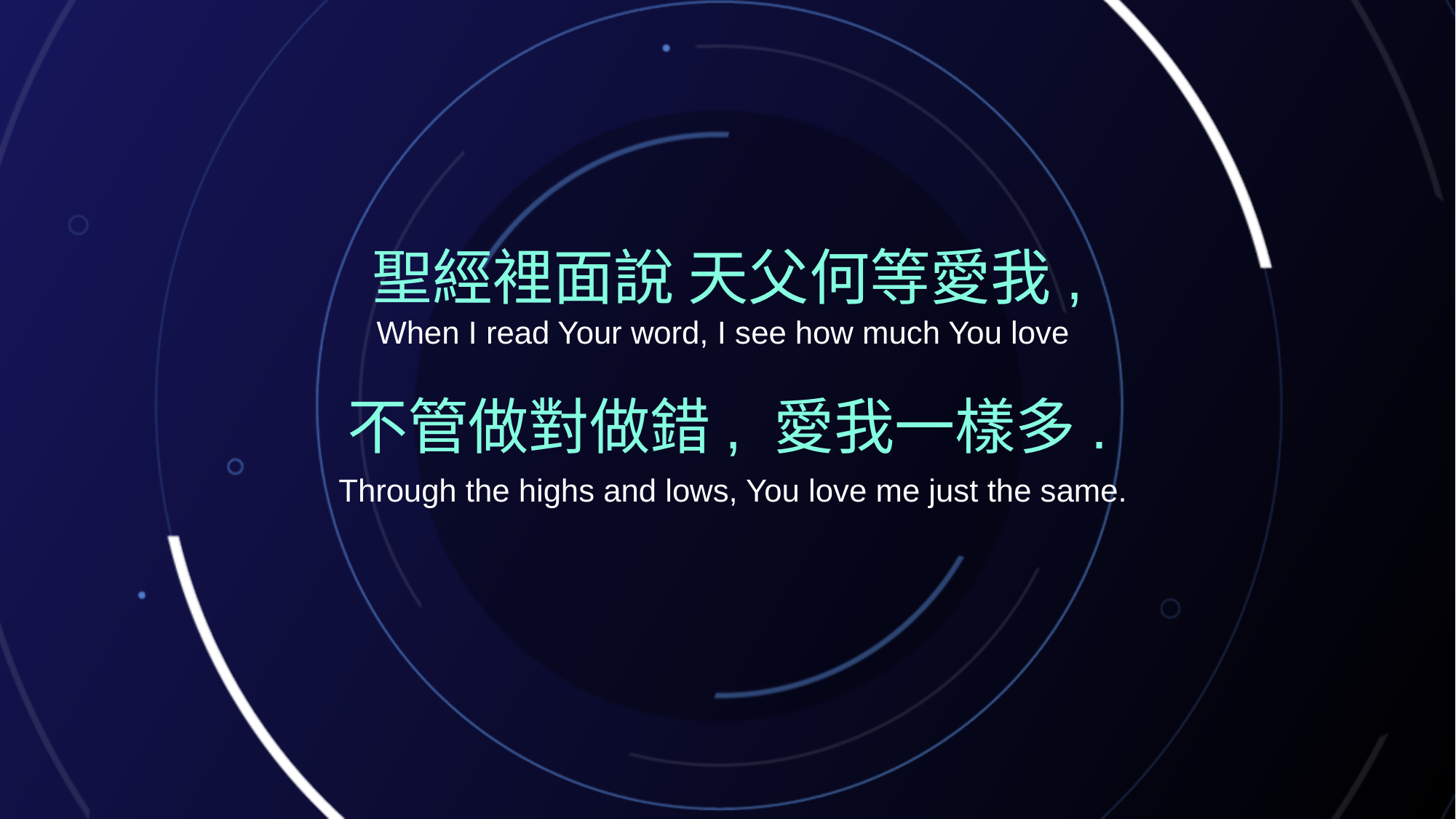

#
聖經裡面說 天父何等愛我,
When I read Your word, I see how much You love

不管做對做錯, 愛我一樣多.
 Through the highs and lows, You love me just the same.